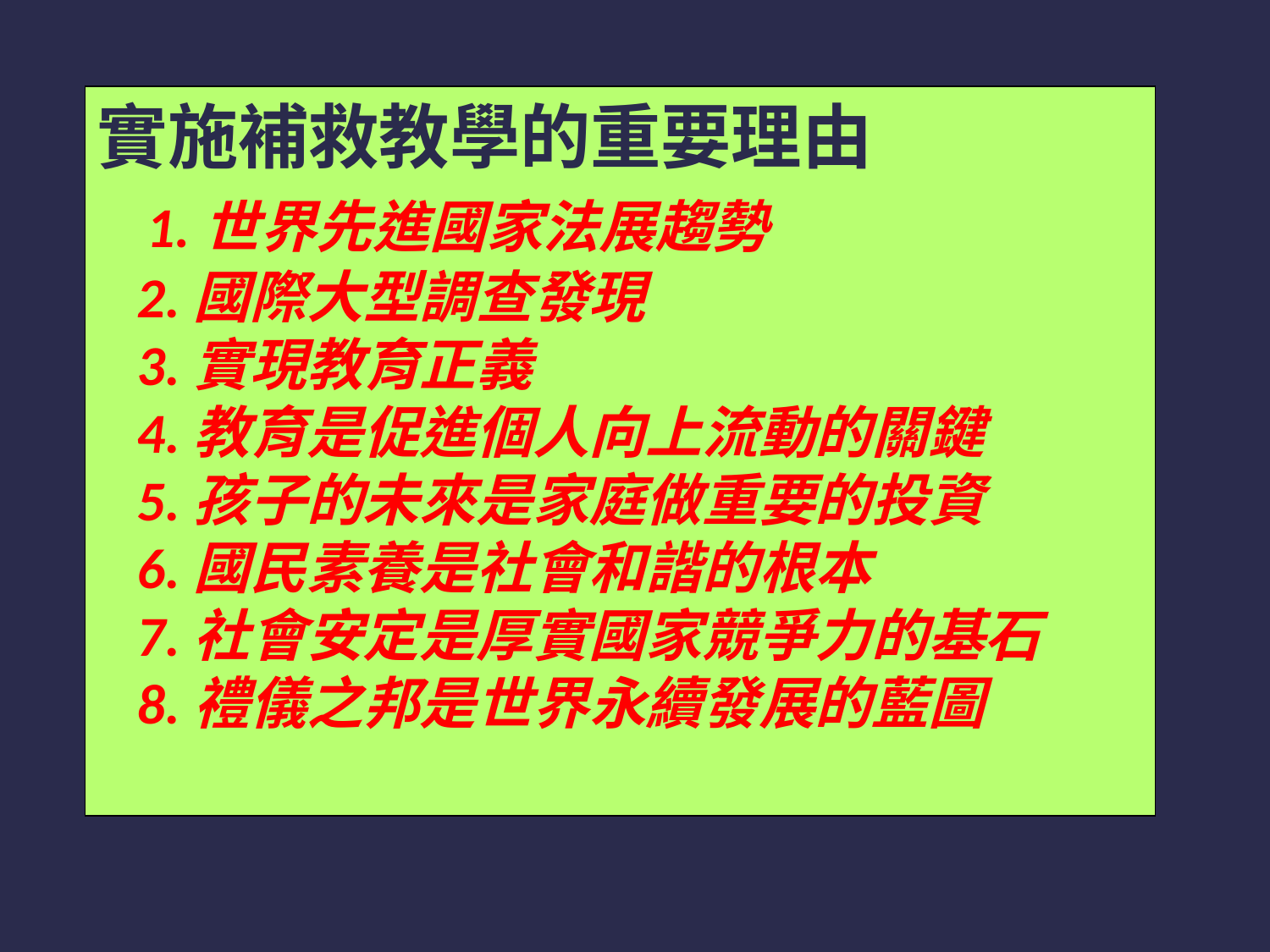

實施補救教學的重要理由
  1.世界先進國家法展趨勢
  2.國際大型調查發現
  3.實現教育正義
  4.教育是促進個人向上流動的關鍵
  5.孩子的未來是家庭做重要的投資
  6.國民素養是社會和諧的根本
  7.社會安定是厚實國家競爭力的基石
  8.禮儀之邦是世界永續發展的藍圖